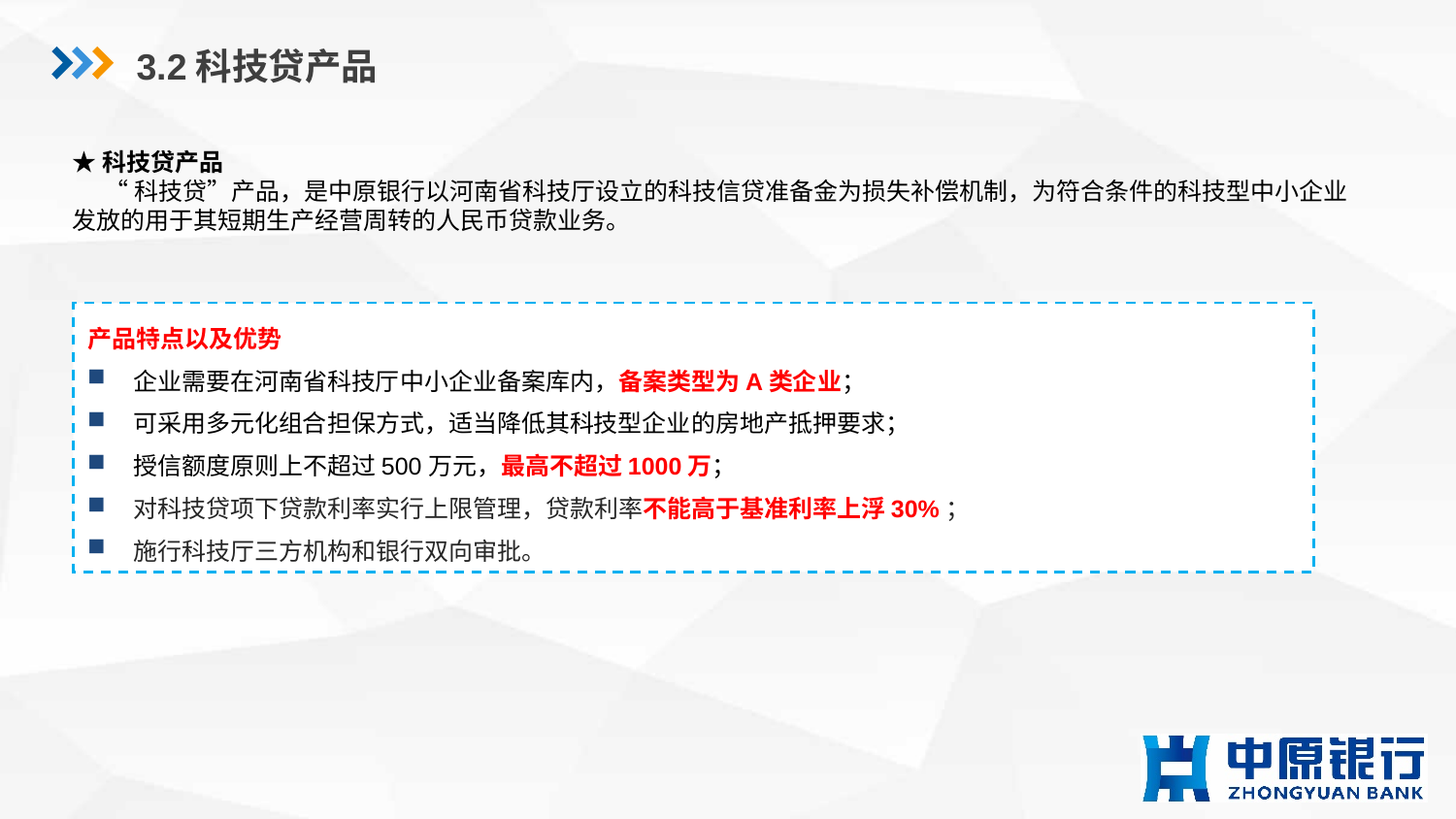

3.2科技贷产品

★科技贷产品
      “科技贷”产品，是中原银行以河南省科技厅设立的科技信贷准备金为损失补偿机制，为符合条件的科技型中小企业发放的用于其短期生产经营周转的人民币贷款业务。
产品特点以及优势
企业需要在河南省科技厅中小企业备案库内，备案类型为A类企业；
可采用多元化组合担保方式，适当降低其科技型企业的房地产抵押要求；
授信额度原则上不超过500万元，最高不超过1000万；
对科技贷项下贷款利率实行上限管理，贷款利率不能高于基准利率上浮30%；
施行科技厅三方机构和银行双向审批。